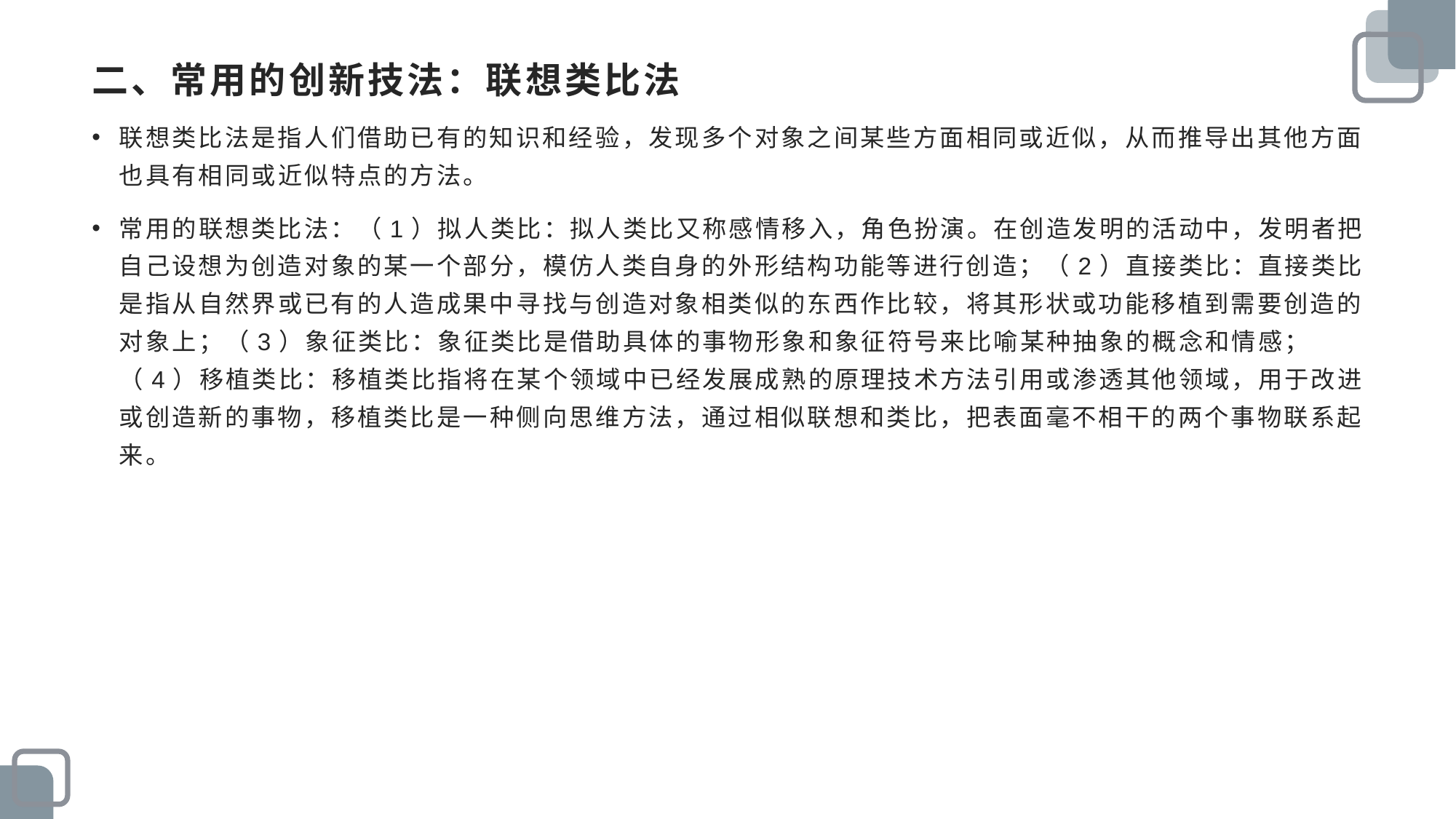

# 二、常用的创新技法：联想类比法
联想类比法是指人们借助已有的知识和经验，发现多个对象之间某些方面相同或近似，从而推导出其他方面也具有相同或近似特点的方法。
常用的联想类比法：（1）拟人类比：拟人类比又称感情移入，角色扮演。在创造发明的活动中，发明者把自己设想为创造对象的某一个部分，模仿人类自身的外形结构功能等进行创造；（2）直接类比：直接类比是指从自然界或已有的人造成果中寻找与创造对象相类似的东西作比较，将其形状或功能移植到需要创造的对象上；（3）象征类比：象征类比是借助具体的事物形象和象征符号来比喻某种抽象的概念和情感；（4）移植类比：移植类比指将在某个领域中已经发展成熟的原理技术方法引用或渗透其他领域，用于改进或创造新的事物，移植类比是一种侧向思维方法，通过相似联想和类比，把表面毫不相干的两个事物联系起来。